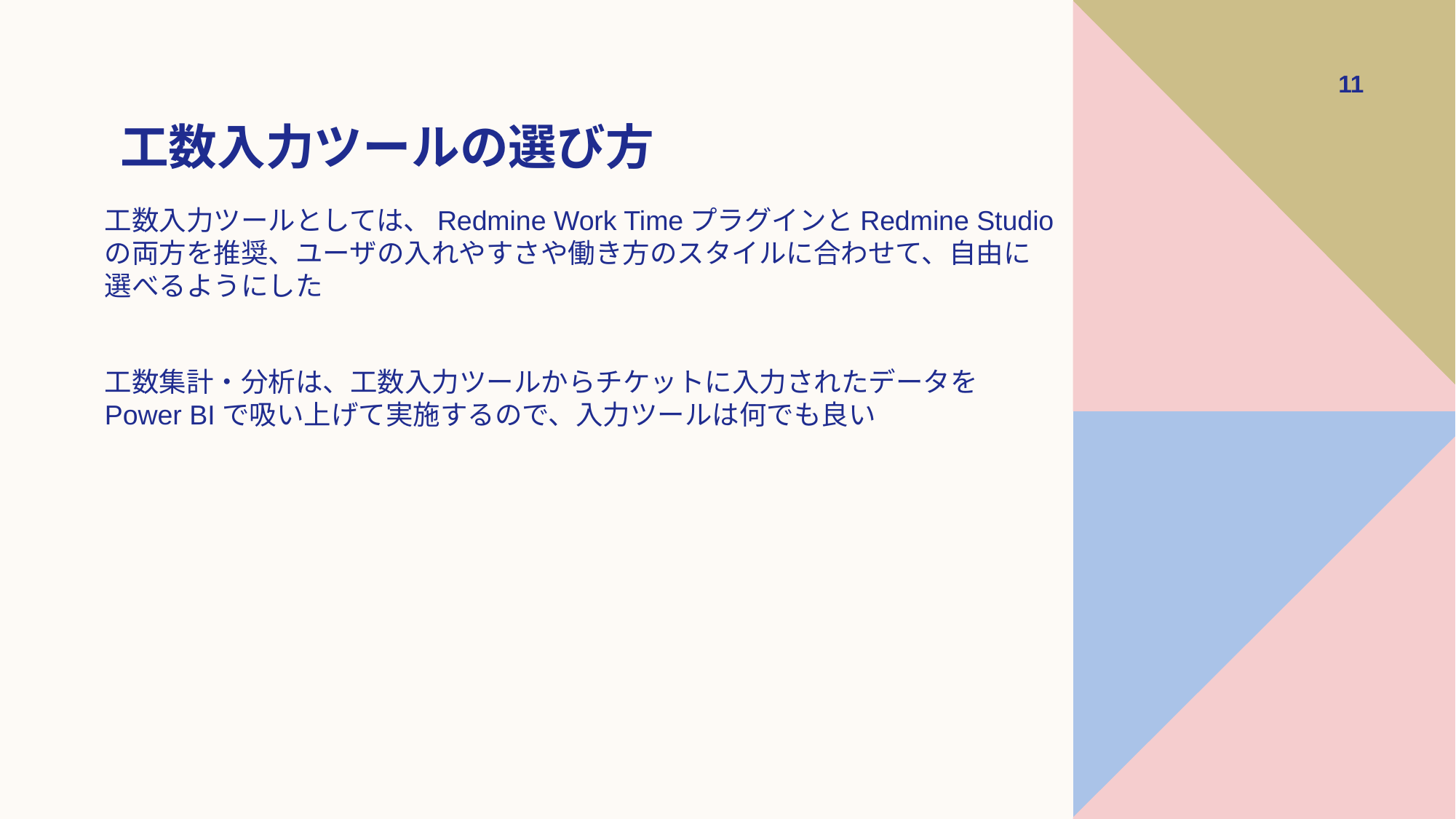

11
工数入力ツールの選び方
工数入力ツールとしては、Redmine Work TimeプラグインとRedmine Studioの両方を推奨、ユーザの入れやすさや働き方のスタイルに合わせて、自由に選べるようにした

工数集計・分析は、工数入力ツールからチケットに入力されたデータをPower BIで吸い上げて実施するので、入力ツールは何でも良い